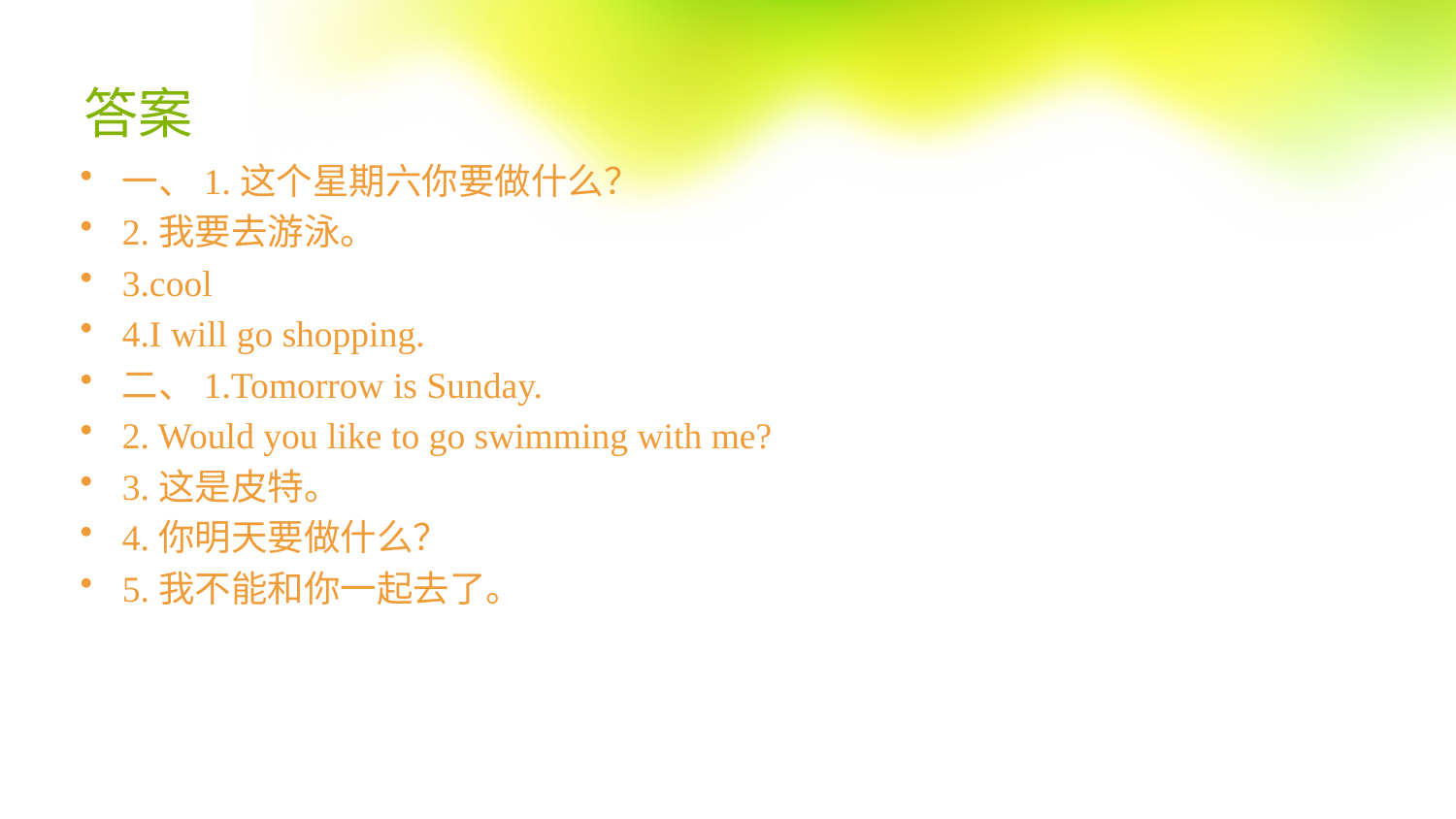

# 答案
一、1.这个星期六你要做什么？
2.我要去游泳。
3.cool
4.I will go shopping.
二、1.Tomorrow is Sunday.
2. Would you like to go swimming with me?
3.这是皮特。
4.你明天要做什么？
5.我不能和你一起去了。